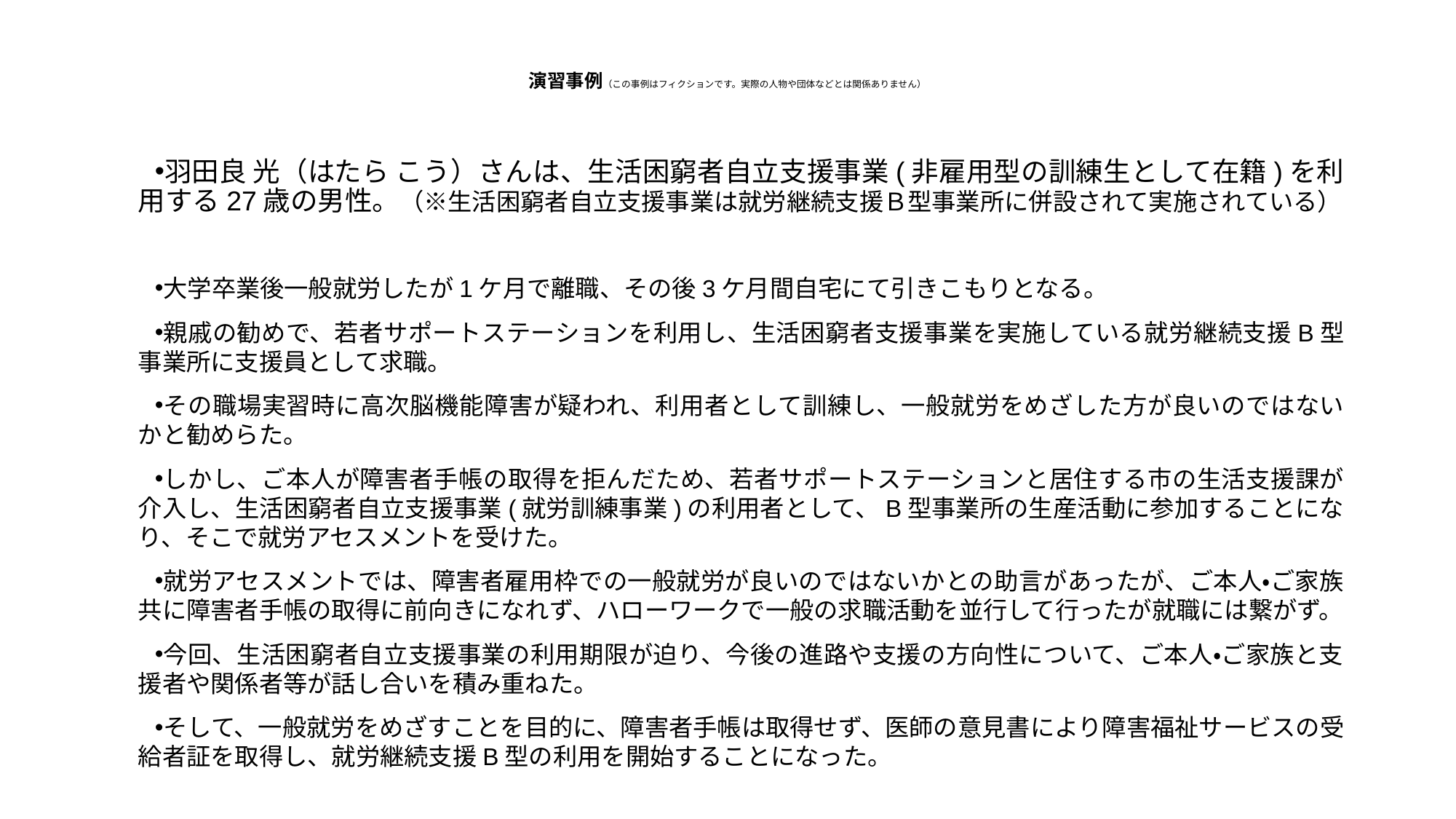

# 演習事例（この事例はフィクションです。実際の人物や団体などとは関係ありません）

羽田良 光（はたら こう）さんは、生活困窮者自立支援事業(非雇用型の訓練生として在籍)を利用する27歳の男性。（※生活困窮者自立支援事業は就労継続支援Ｂ型事業所に併設されて実施されている）

大学卒業後一般就労したが1ケ月で離職、その後3ケ月間自宅にて引きこもりとなる。
親戚の勧めで、若者サポートステーションを利用し、生活困窮者支援事業を実施している就労継続支援B型事業所に支援員として求職。
その職場実習時に高次脳機能障害が疑われ、利用者として訓練し、一般就労をめざした方が良いのではないかと勧めらた。
しかし、ご本人が障害者手帳の取得を拒んだため、若者サポートステーションと居住する市の生活支援課が介入し、生活困窮者自立支援事業(就労訓練事業)の利用者として、B型事業所の生産活動に参加することになり、そこで就労アセスメントを受けた。
就労アセスメントでは、障害者雇用枠での一般就労が良いのではないかとの助言があったが、ご本人・ご家族共に障害者手帳の取得に前向きになれず、ハローワークで一般の求職活動を並行して行ったが就職には繋がず。
今回、生活困窮者自立支援事業の利用期限が迫り、今後の進路や支援の方向性について、ご本人・ご家族と支援者や関係者等が話し合いを積み重ねた。
そして、一般就労をめざすことを目的に、障害者手帳は取得せず、医師の意見書により障害福祉サービスの受給者証を取得し、就労継続支援B型の利用を開始することになった。